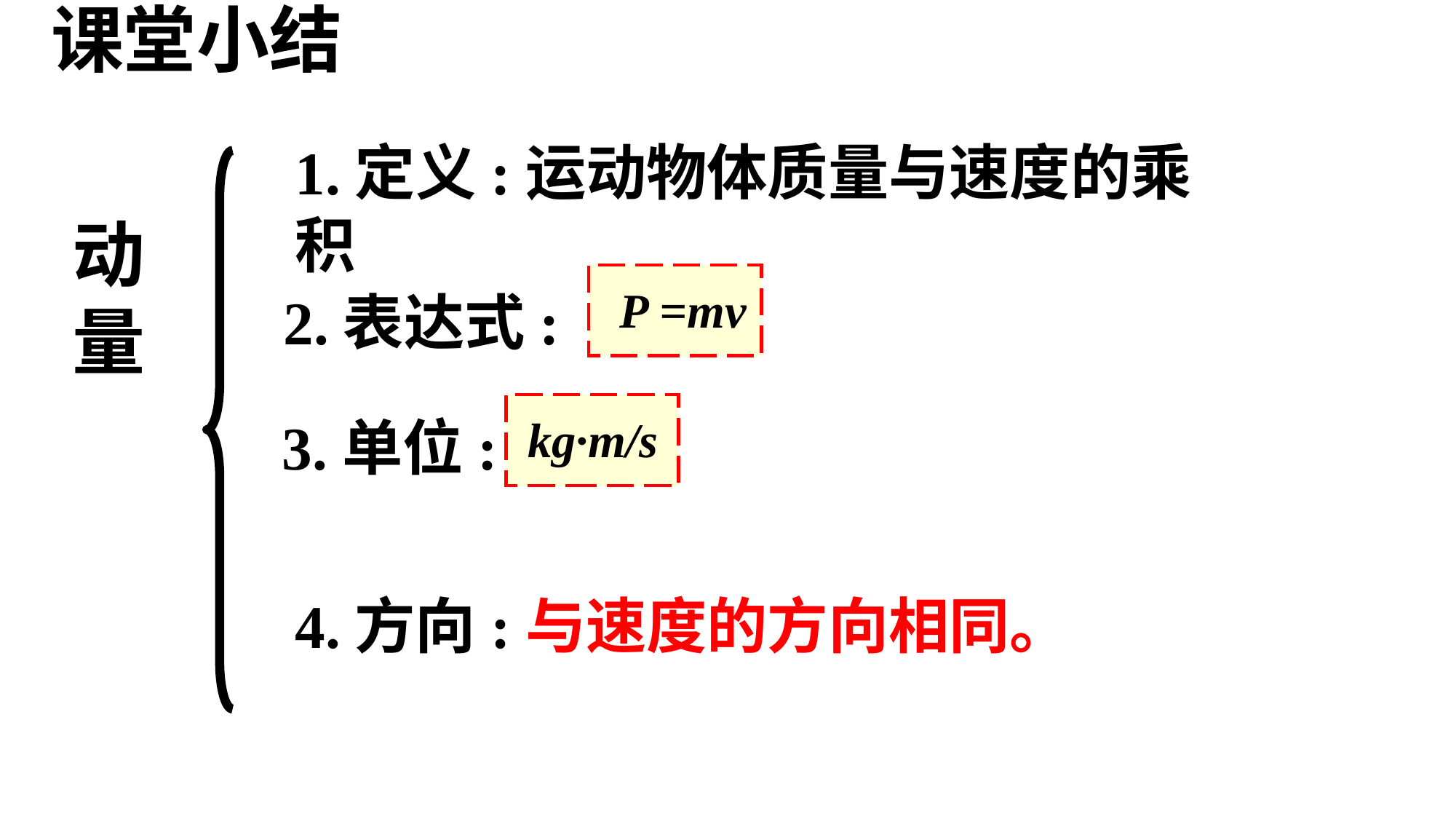

课堂小结
1.定义:运动物体质量与速度的乘积

动量

P =mv
2.表达式:

kg·m/s
3.单位:
4.方向:与速度的方向相同。